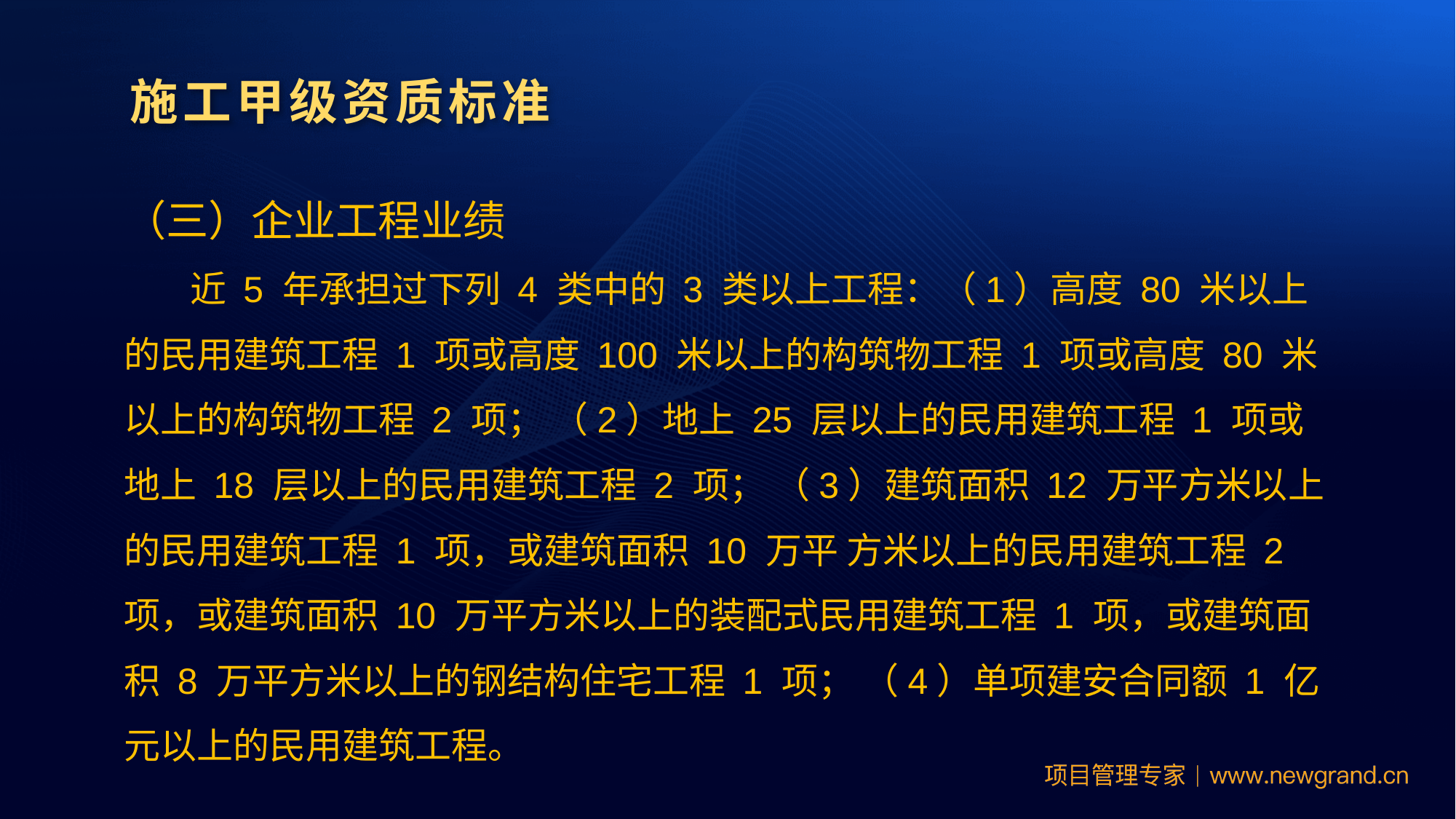

施工甲级资质标准
（三）企业工程业绩
       近 5 年承担过下列 4 类中的 3 类以上工程：（1）高度 80 米以上的民用建筑工程 1 项或高度 100 米以上的构筑物工程 1 项或高度 80 米以上的构筑物工程 2 项； （2）地上 25 层以上的民用建筑工程 1 项或地上 18 层以上的民用建筑工程 2 项； （3）建筑面积 12 万平方米以上的民用建筑工程 1 项，或建筑面积 10 万平 方米以上的民用建筑工程 2 项，或建筑面积 10 万平方米以上的装配式民用建筑工程 1 项，或建筑面积 8 万平方米以上的钢结构住宅工程 1 项； （4）单项建安合同额 1 亿元以上的民用建筑工程。